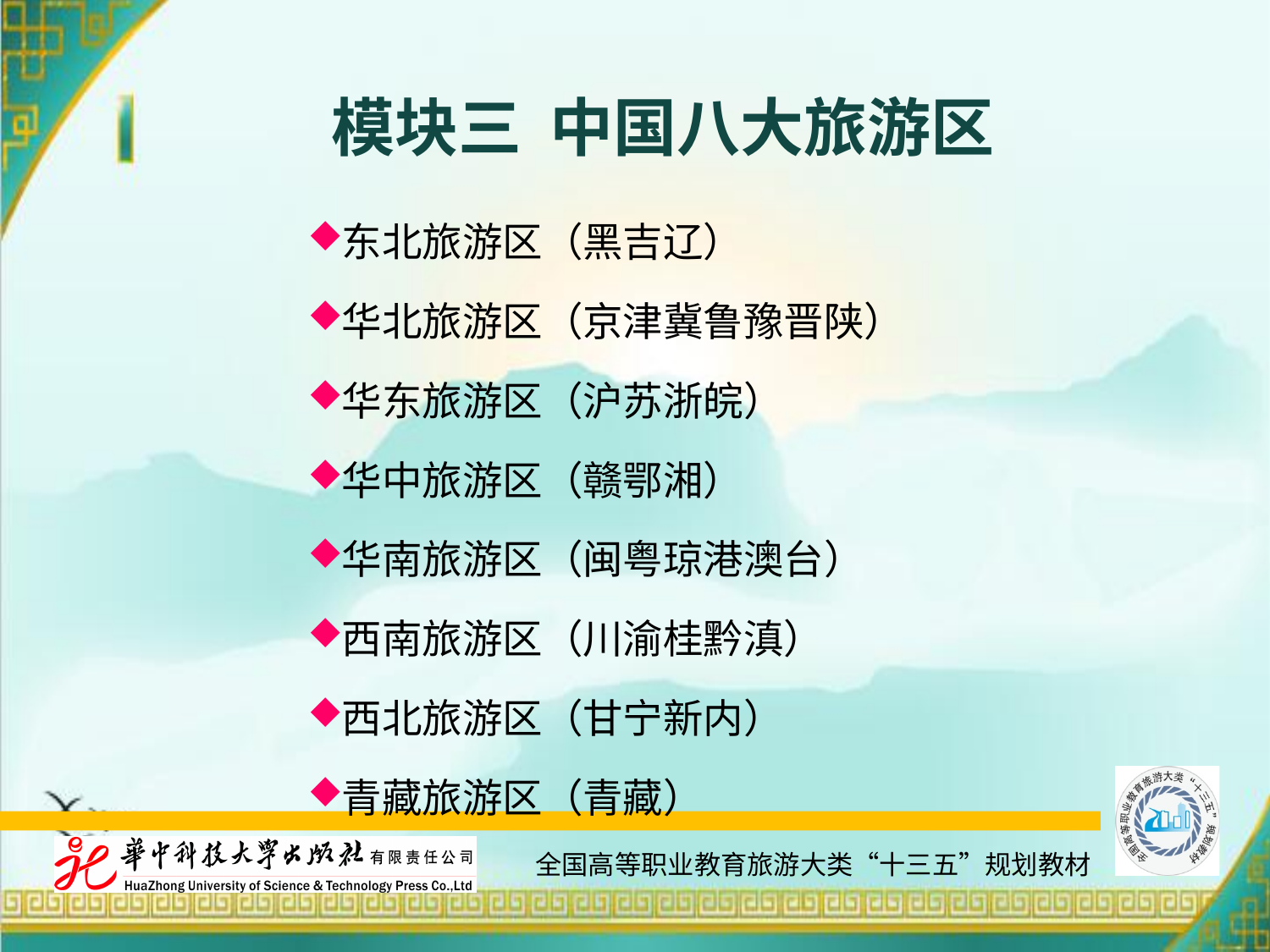

# 模块三  中国八大旅游区
东北旅游区（黑吉辽）
华北旅游区（京津冀鲁豫晋陕）
华东旅游区（沪苏浙皖）
华中旅游区（赣鄂湘）
华南旅游区（闽粤琼港澳台）
西南旅游区（川渝桂黔滇）
西北旅游区（甘宁新内）
青藏旅游区（青藏）